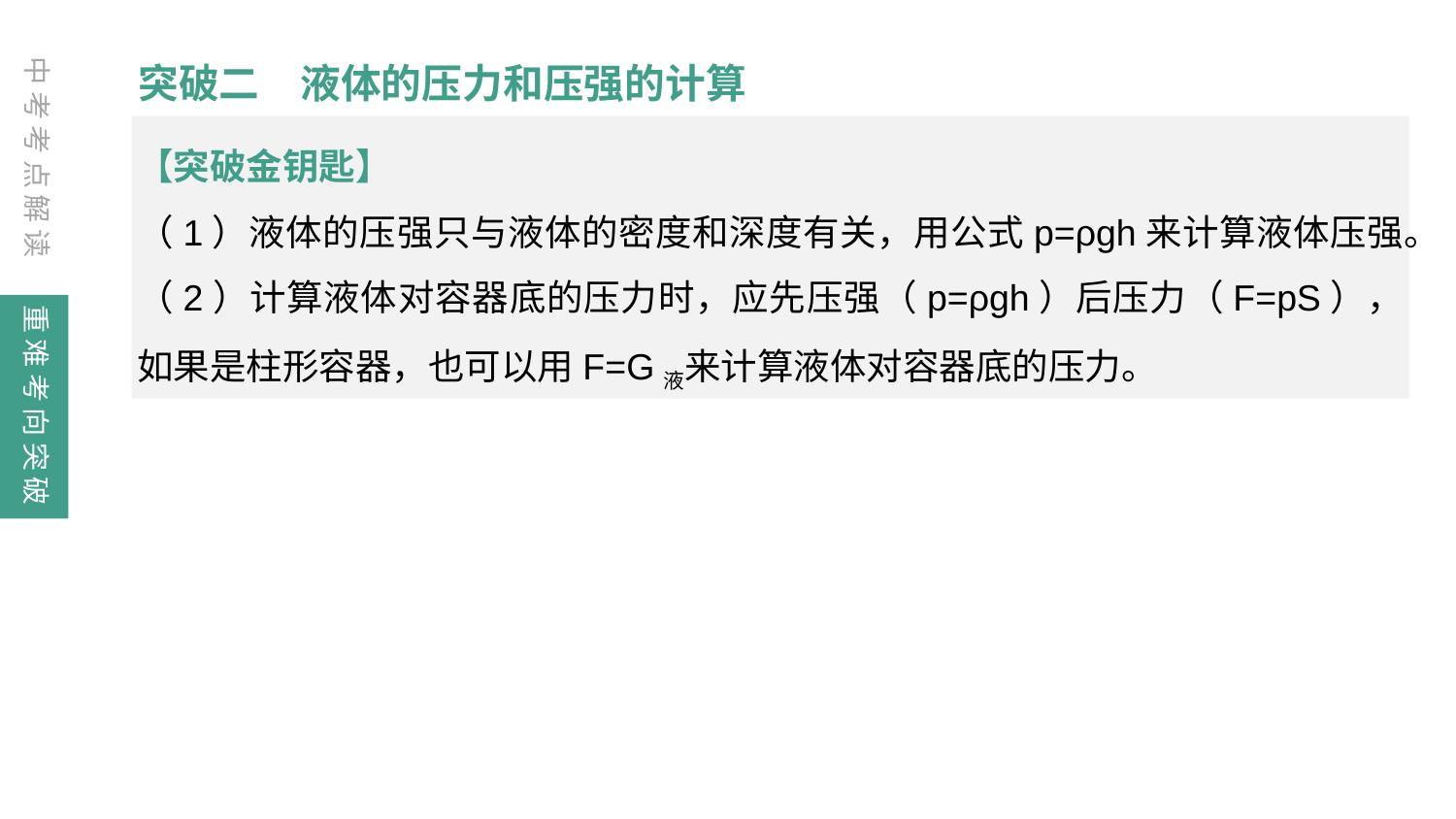

中考考点解读
突破二　液体的压力和压强的计算
【突破金钥匙】
（1）液体的压强只与液体的密度和深度有关，用公式p=ρgh来计算液体压强。
（2）计算液体对容器底的压力时，应先压强（p=ρgh）后压力（F=pS），如果是柱形容器，也可以用F=G液来计算液体对容器底的压力。
重难考向突破